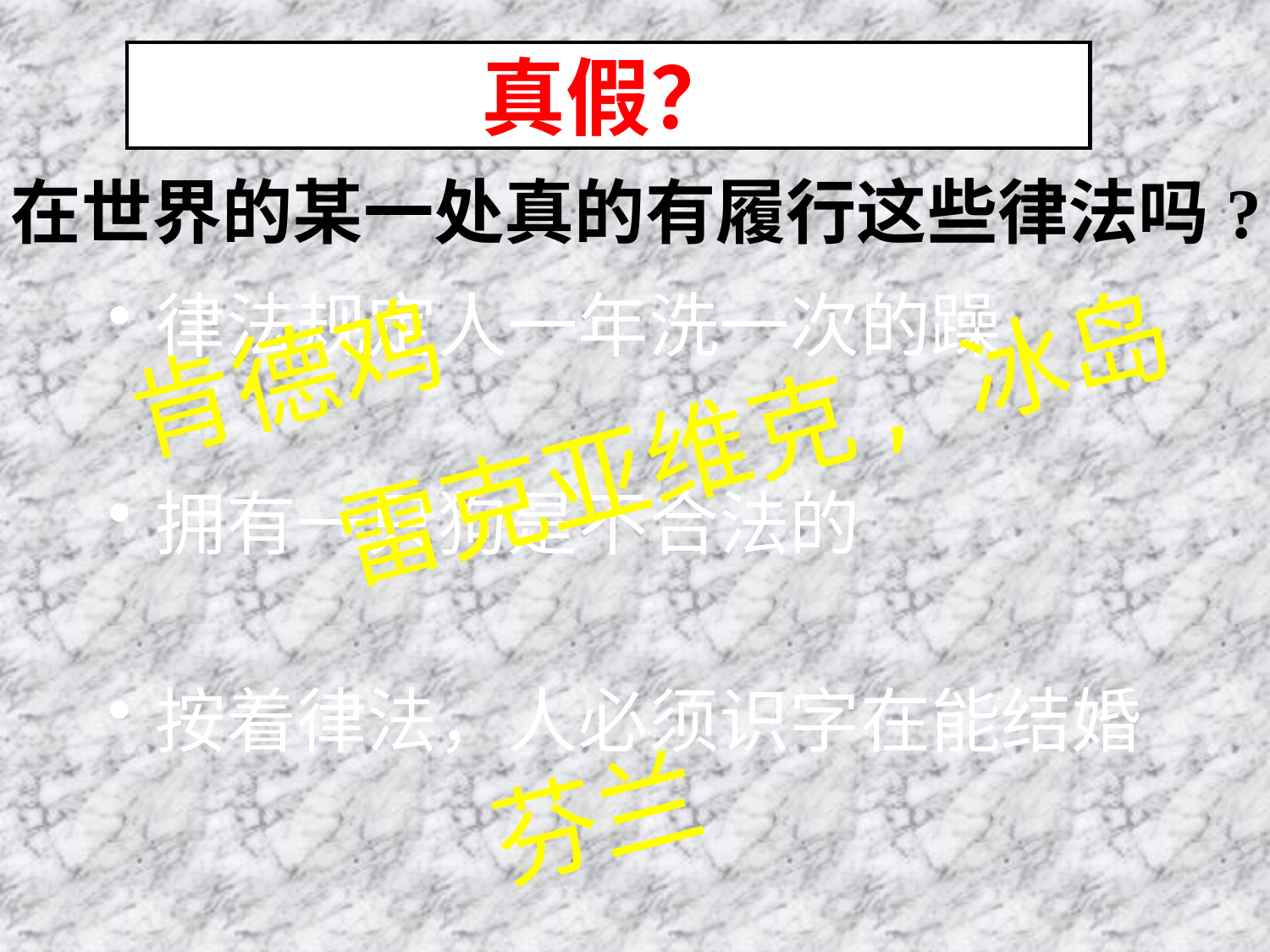

# 真假？
在世界的某一处真的有履行这些律法吗?
肯德鸡
律法规定人一年洗一次的躁

拥有一只狗是不合法的

按着律法，人必须识字在能结婚
雷克亚维克, 冰岛
芬兰